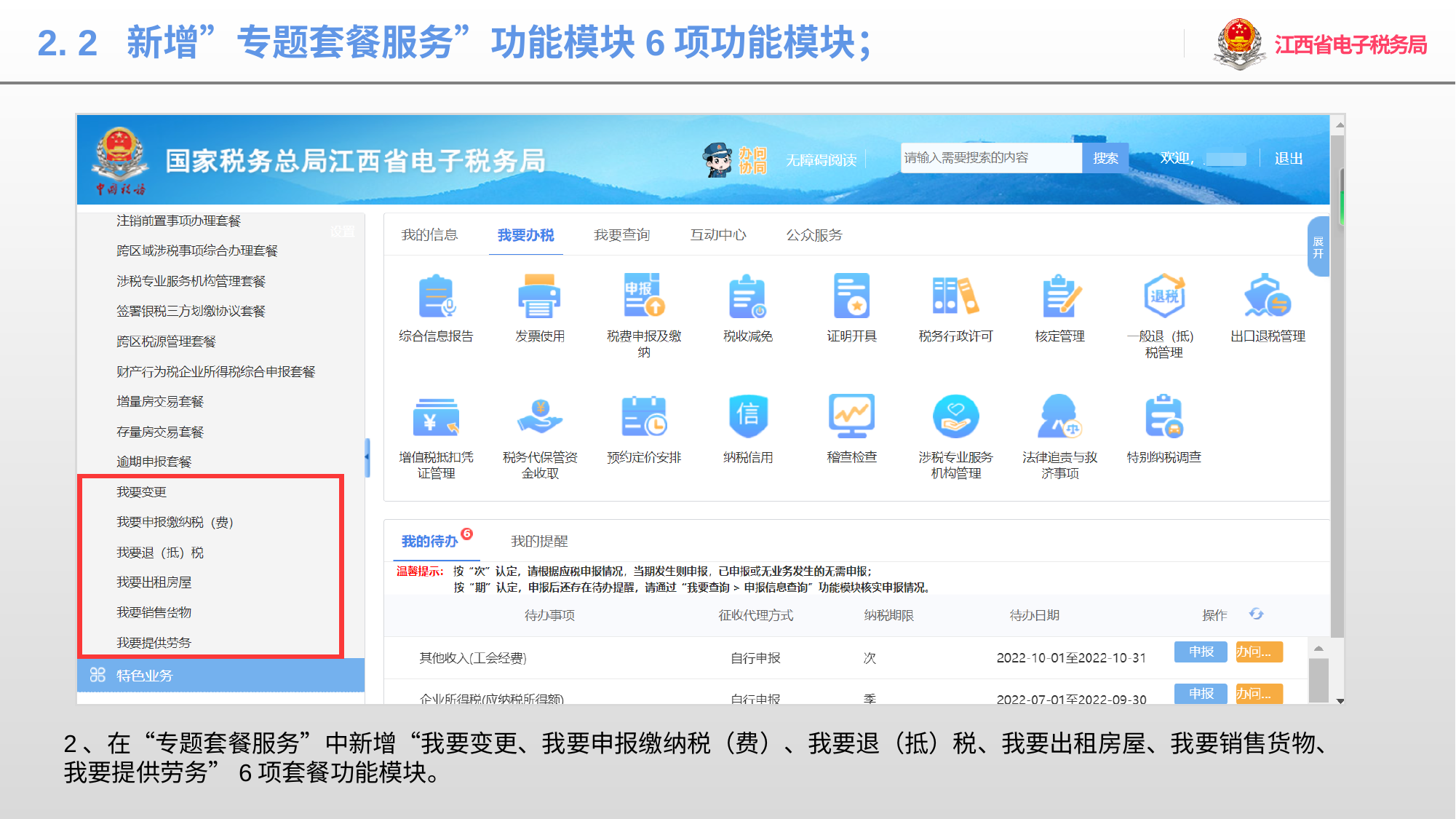

2. 2  新增”专题套餐服务”功能模块6项功能模块；

2、在“专题套餐服务”中新增“我要变更、我要申报缴纳税（费）、我要退（抵）税、我要出租房屋、我要销售货物、我要提供劳务”6项套餐功能模块。